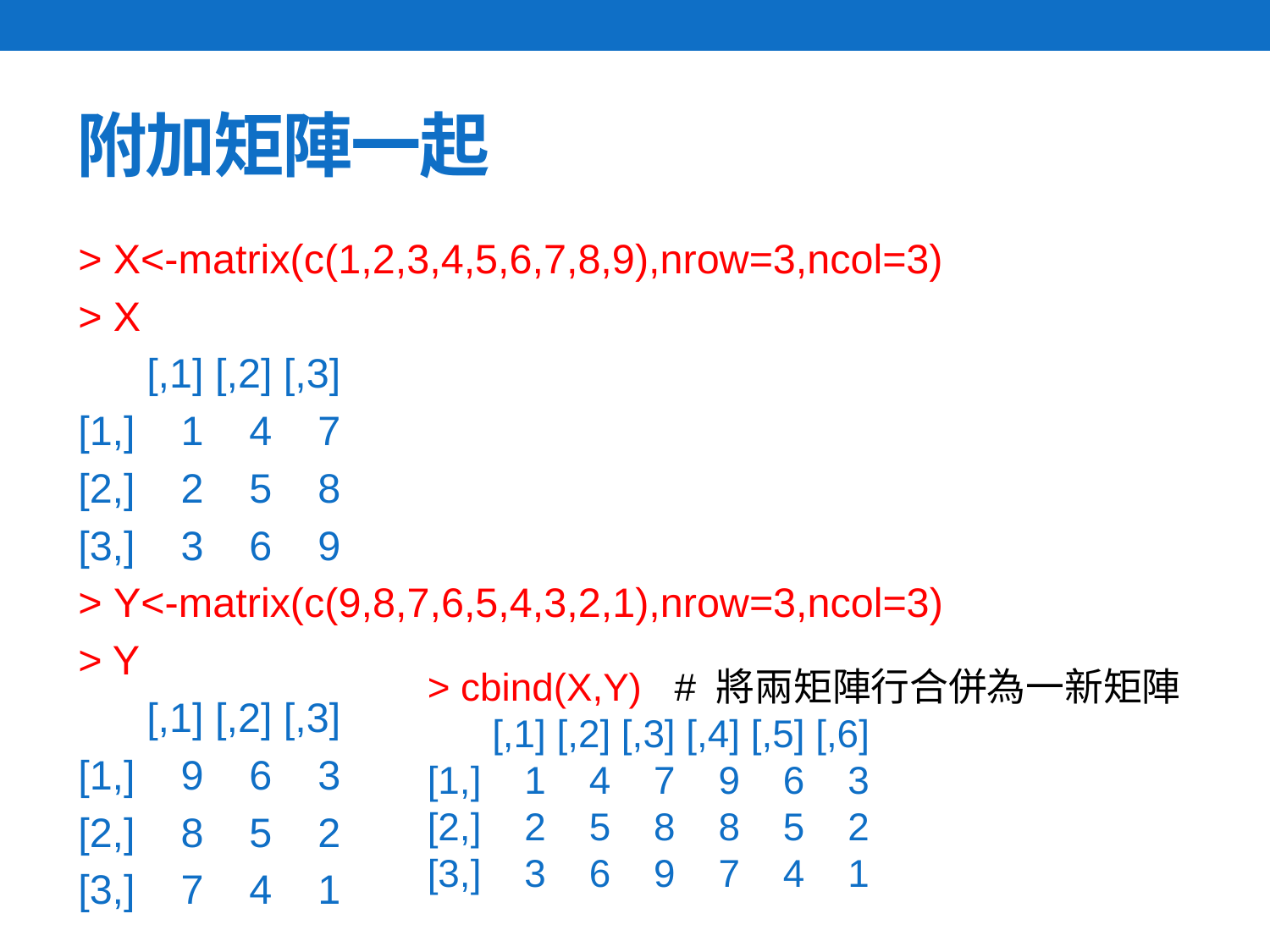

# 附加矩陣一起
> X<-matrix(c(1,2,3,4,5,6,7,8,9),nrow=3,ncol=3)
> X
      [,1] [,2] [,3]
[1,]    1    4    7
[2,]    2    5    8
[3,]    3    6    9
> Y<-matrix(c(9,8,7,6,5,4,3,2,1),nrow=3,ncol=3)
> Y
      [,1] [,2] [,3]
[1,]    9    6    3
[2,]    8    5    2
[3,]    7    4    1
> cbind(X,Y)   # 將兩矩陣行合併為一新矩陣
      [,1] [,2] [,3] [,4] [,5] [,6]
[1,]    1    4    7    9    6    3
[2,]    2    5    8    8    5    2
[3,]    3    6    9    7    4    1